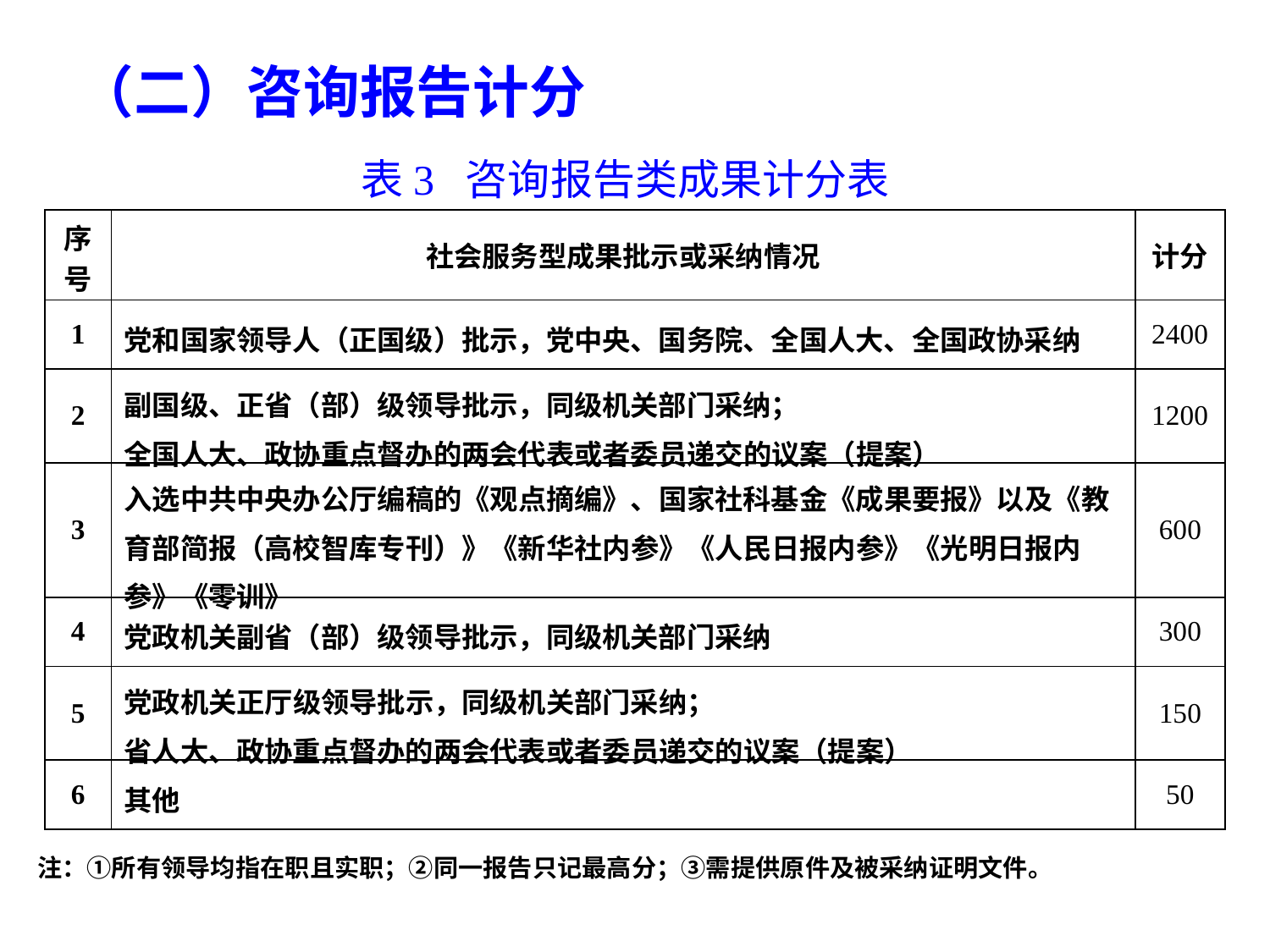

# （二）咨询报告计分
表3  咨询报告类成果计分表
| 序号 | 社会服务型成果批示或采纳情况 | 计分 |
| --- | --- | --- |
| 1 | 党和国家领导人（正国级）批示，党中央、国务院、全国人大、全国政协采纳 | 2400 |
| 2 | 副国级、正省（部）级领导批示，同级机关部门采纳； 全国人大、政协重点督办的两会代表或者委员递交的议案（提案） | 1200 |
| 3 | 入选中共中央办公厅编稿的《观点摘编》、国家社科基金《成果要报》以及《教育部简报（高校智库专刊）》《新华社内参》《人民日报内参》《光明日报内参》《零训》 | 600 |
| 4 | 党政机关副省（部）级领导批示，同级机关部门采纳 | 300 |
| 5 | 党政机关正厅级领导批示，同级机关部门采纳； 省人大、政协重点督办的两会代表或者委员递交的议案（提案） | 150 |
| 6 | 其他 | 50 |
注：①所有领导均指在职且实职；②同一报告只记最高分；③需提供原件及被采纳证明文件。